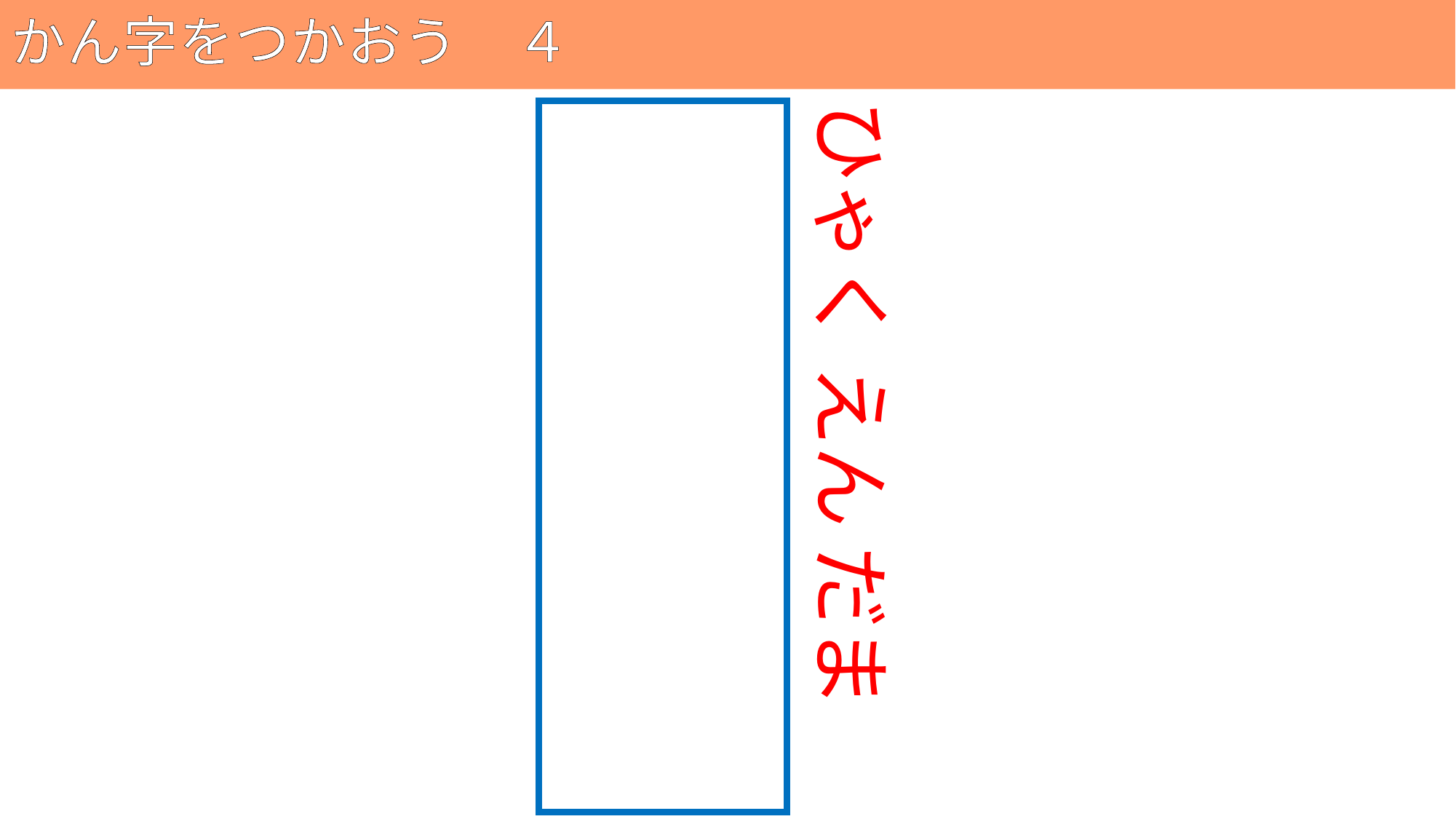

# かん字をつかおう　４
118
ひゃく えん だま

百円玉